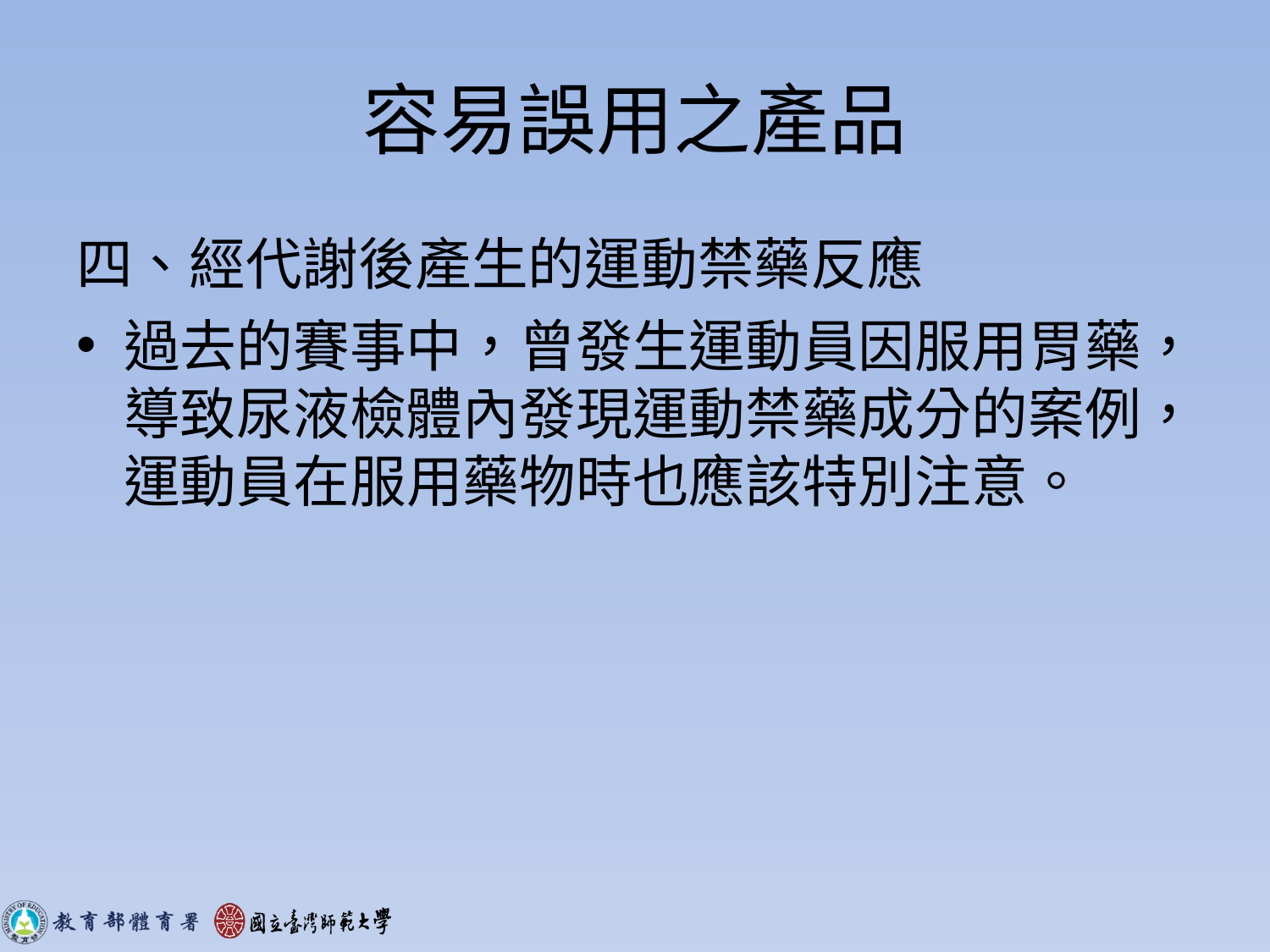

# 容易誤用之產品
四、經代謝後產生的運動禁藥反應
過去的賽事中，曾發生運動員因服用胃藥，導致尿液檢體內發現運動禁藥成分的案例，運動員在服用藥物時也應該特別注意。